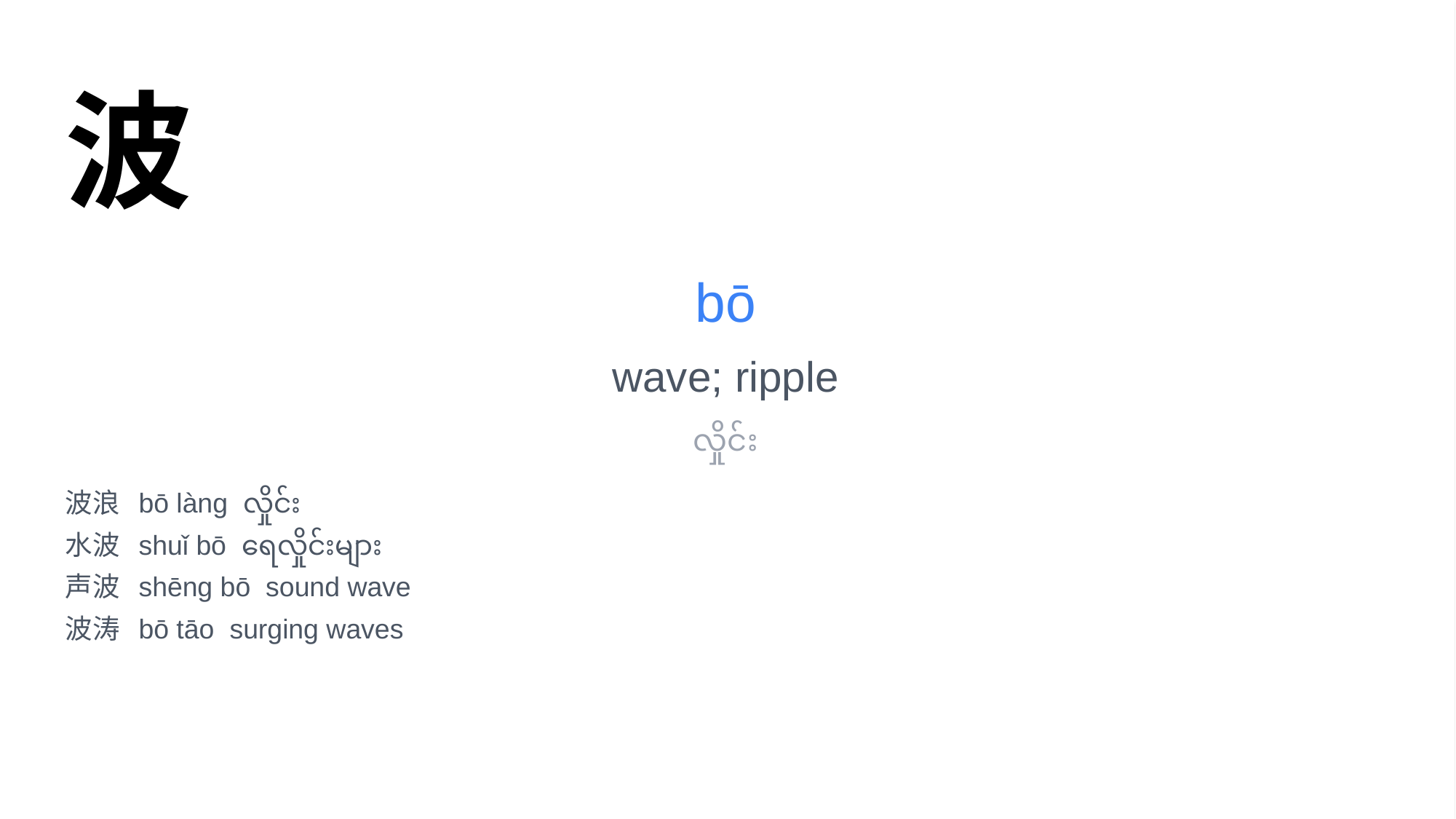

波
bō
wave; ripple
လှိုင်း
波浪  bō làng  လှိုင်း
水波  shuǐ bō  ရေလှိုင်းများ
声波  shēng bō  sound wave
波涛  bō tāo  surging waves